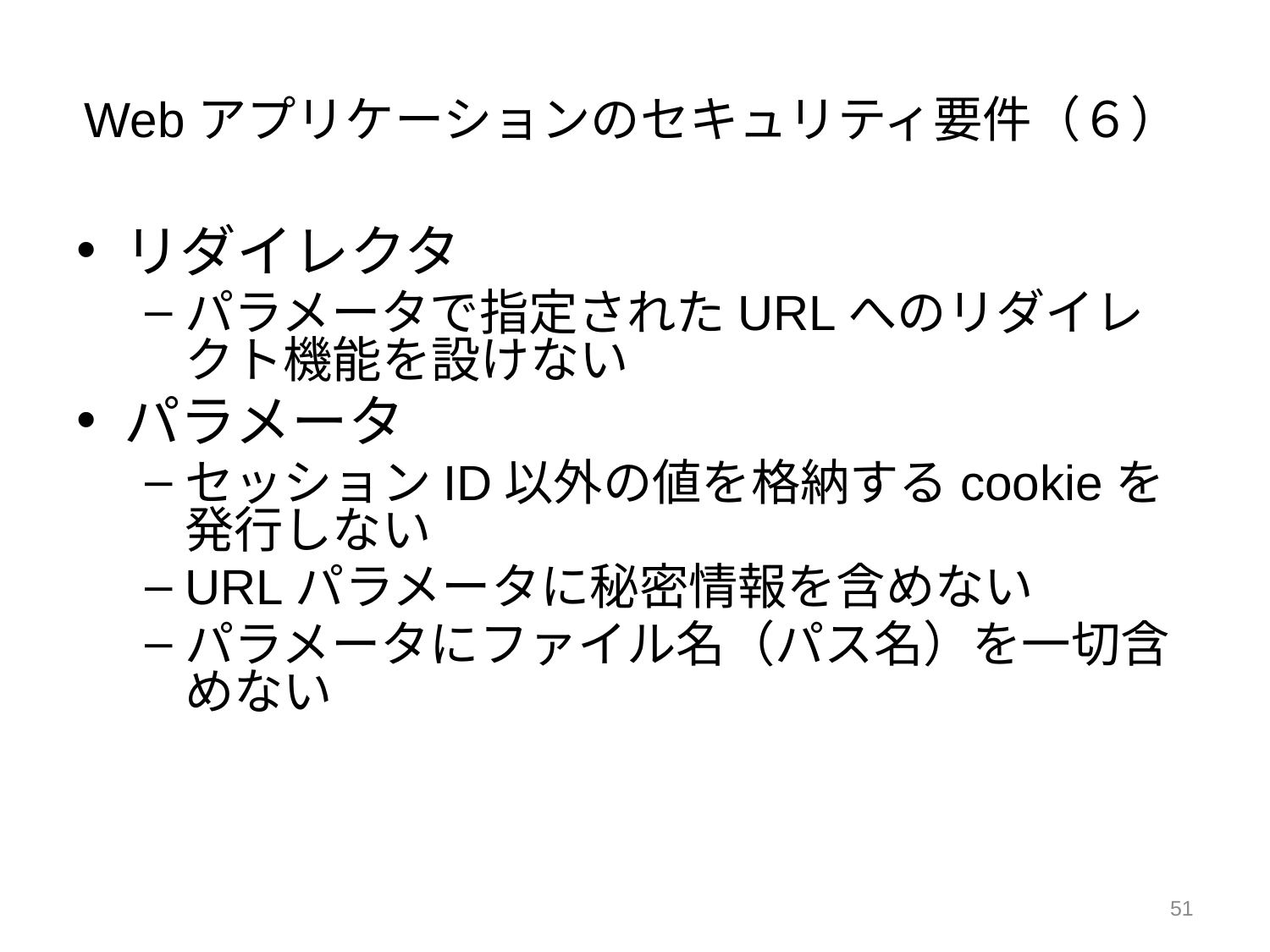

# Webアプリケーションのセキュリティ要件（６）
リダイレクタ
パラメータで指定されたURLへのリダイレクト機能を設けない
パラメータ
セッションID以外の値を格納するcookieを発行しない
URLパラメータに秘密情報を含めない
パラメータにファイル名（パス名）を一切含めない
51